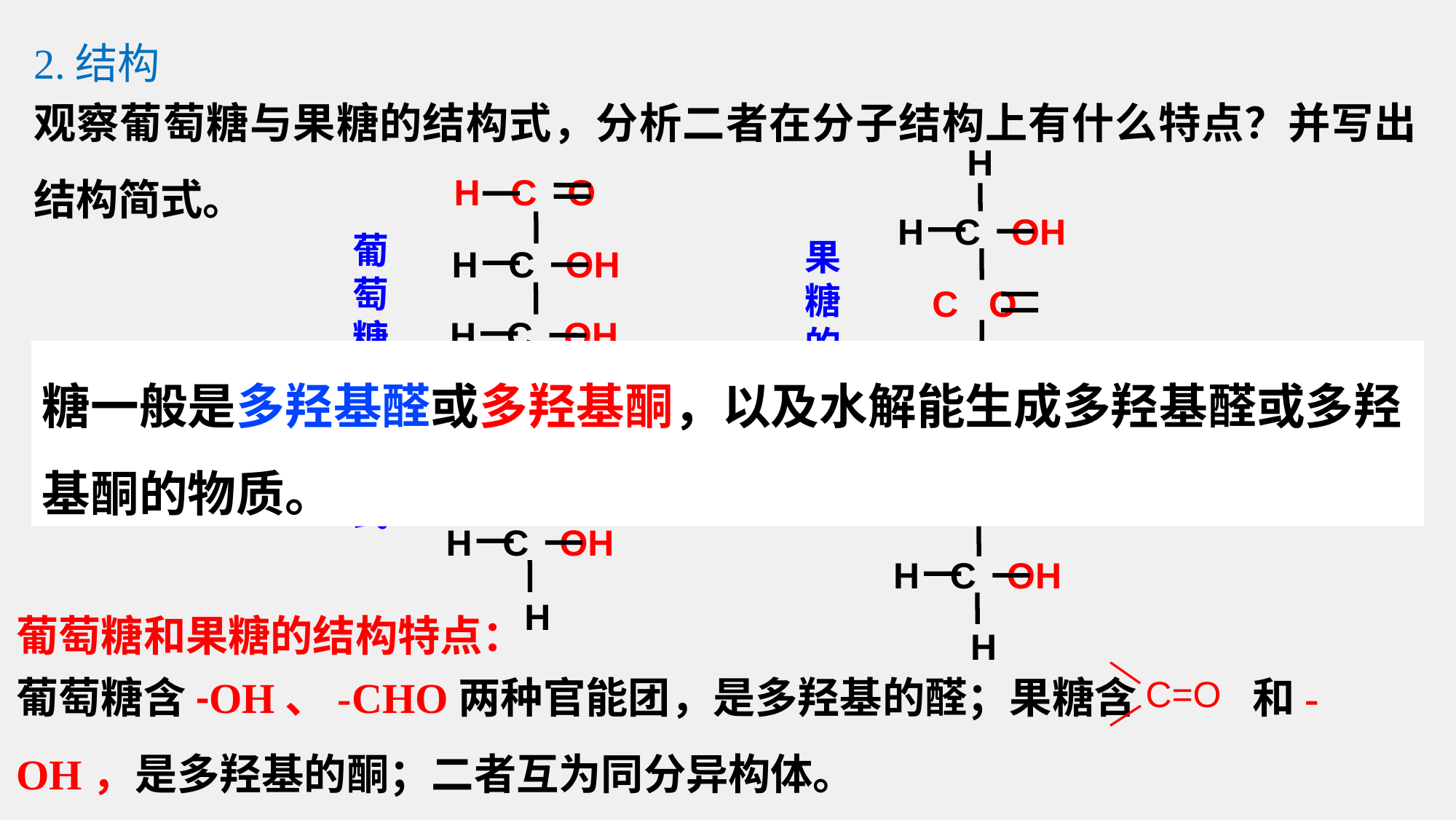

2.结构
观察葡萄糖与果糖的结构式，分析二者在分子结构上有什么特点？并写出结构简式。
H

H   C   OH

     C   O

H   C   OH

H   C   OH

H   C   OH

H   C   OH

H
H   C   O

H   C   OH

H   C   OH

H   C   OH

H   C   OH

H   C   OH

H
葡
萄
糖
的
结
构
式
果
糖
的
结
构
式

糖一般是多羟基醛或多羟基酮，以及水解能生成多羟基醛或多羟基酮的物质。
葡萄糖和果糖的结构特点：
葡萄糖含-OH、-CHO两种官能团，是多羟基的醛；果糖含            和-OH，是多羟基的酮；二者互为同分异构体。
—
     C=O
—